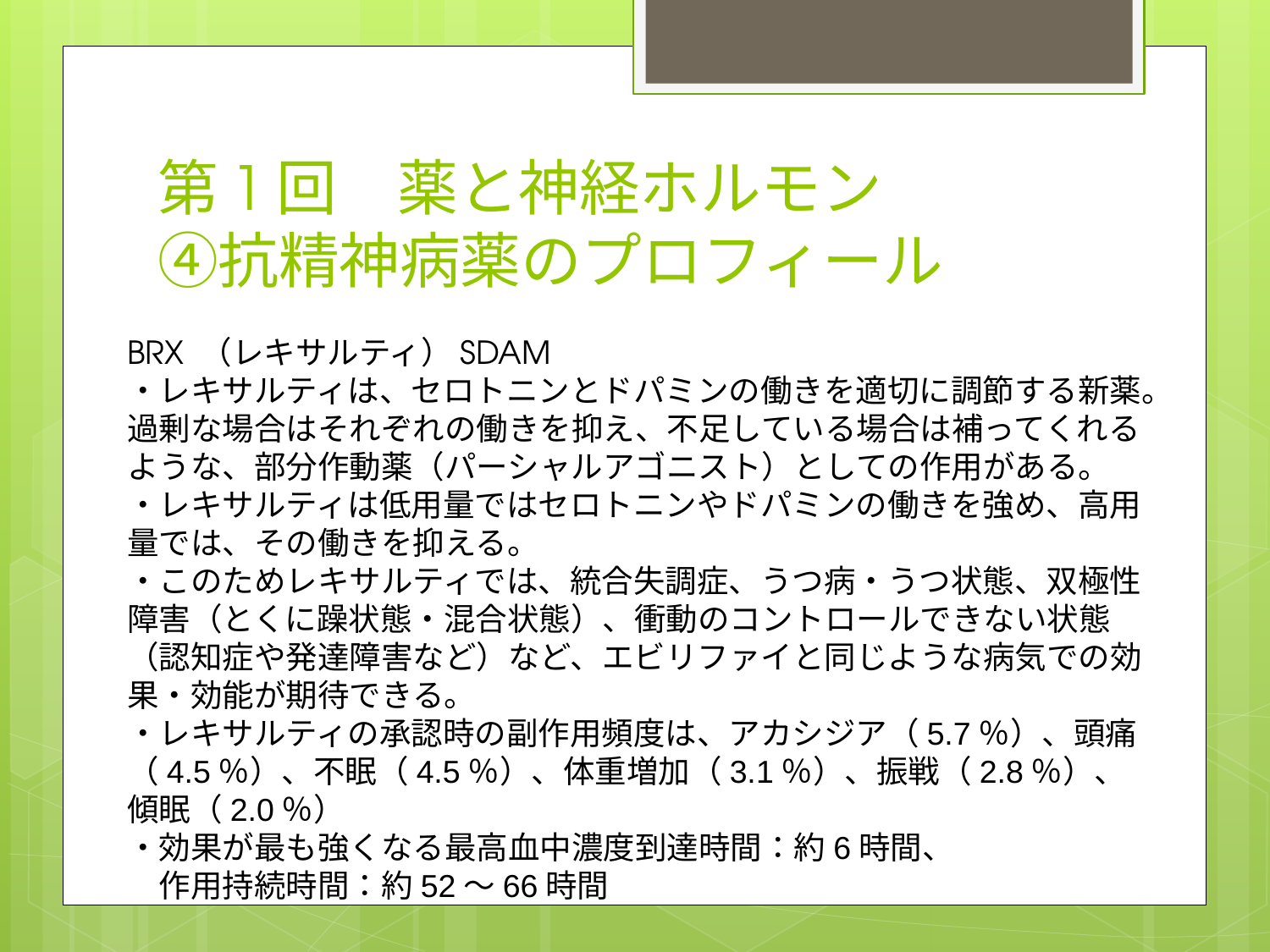

# 第1回　薬と神経ホルモン ④抗精神病薬のプロフィール
BRX （レキサルティ）SDAM
・レキサルティは、セロトニンとドパミンの働きを適切に調節する新薬。過剰な場合はそれぞれの働きを抑え、不足している場合は補ってくれるような、部分作動薬（パーシャルアゴニスト）としての作用がある。
・レキサルティは低用量ではセロトニンやドパミンの働きを強め、高用量では、その働きを抑える。
・このためレキサルティでは、統合失調症、うつ病・うつ状態、双極性障害（とくに躁状態・混合状態）、衝動のコントロールできない状態（認知症や発達障害など）など、エビリファイと同じような病気での効果・効能が期待できる。
・レキサルティの承認時の副作用頻度は、アカシジア（5.7％）、頭痛（4.5％）、不眠（4.5％）、体重増加（3.1％）、振戦（2.8％）、傾眠（2.0％）
・効果が最も強くなる最高血中濃度到達時間：約6時間、
　作用持続時間：約52～66時間